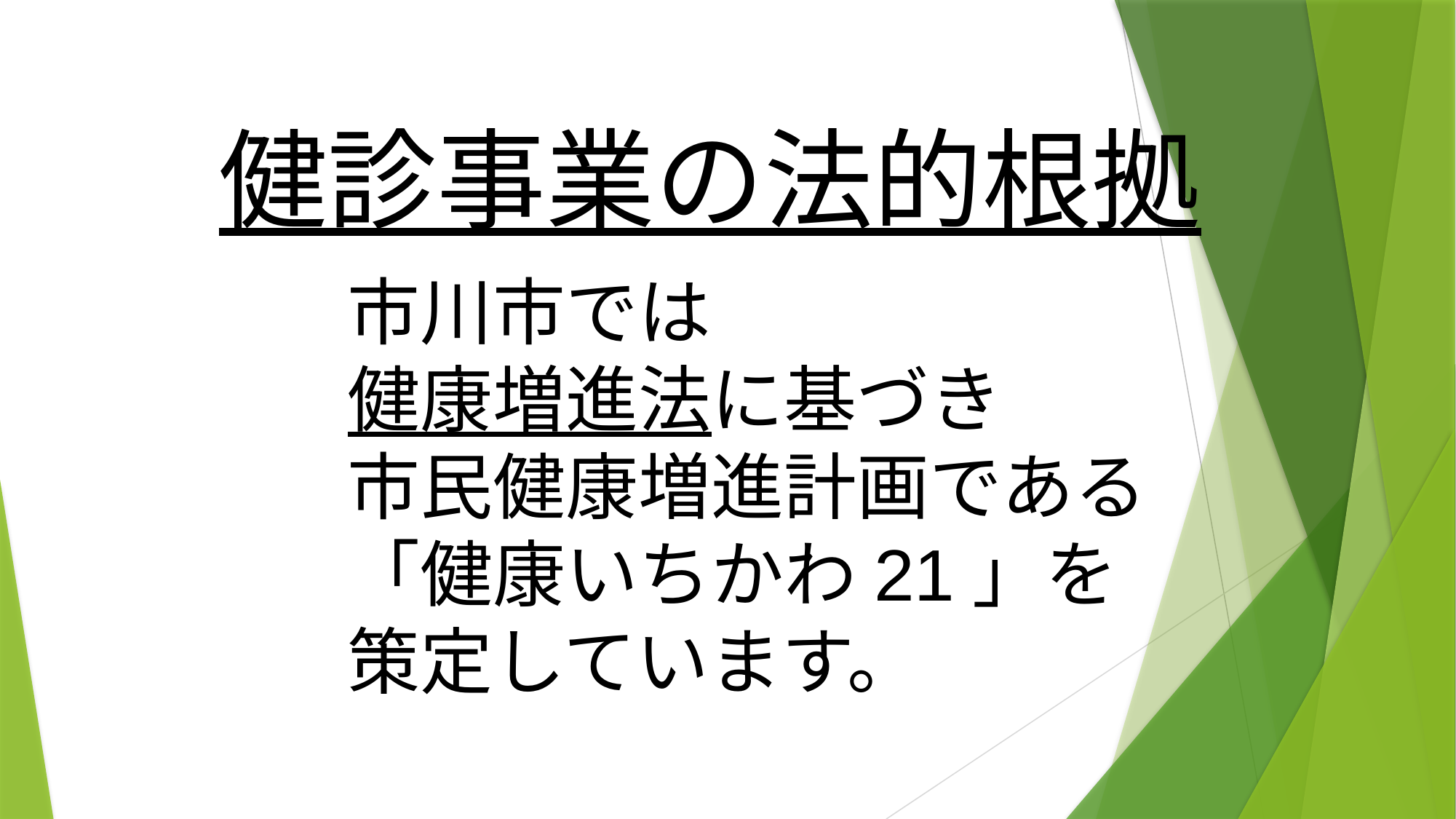

健診事業の法的根拠
市川市では
健康増進法に基づき
市民健康増進計画である
「健康いちかわ21」を
策定しています。